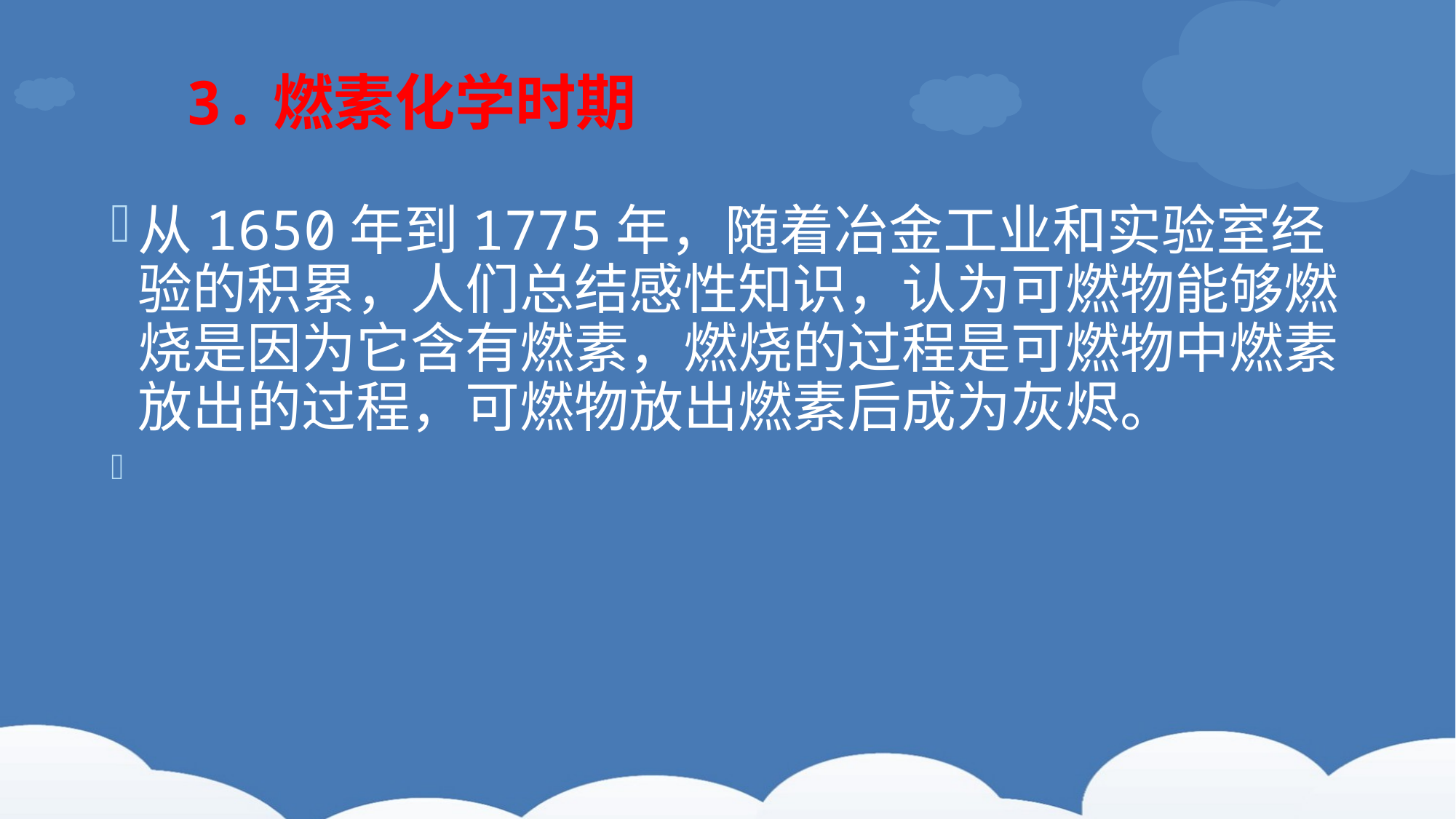

# 3.燃素化学时期
从1650年到1775年，随着冶金工业和实验室经验的积累，人们总结感性知识，认为可燃物能够燃烧是因为它含有燃素，燃烧的过程是可燃物中燃素放出的过程，可燃物放出燃素后成为灰烬。